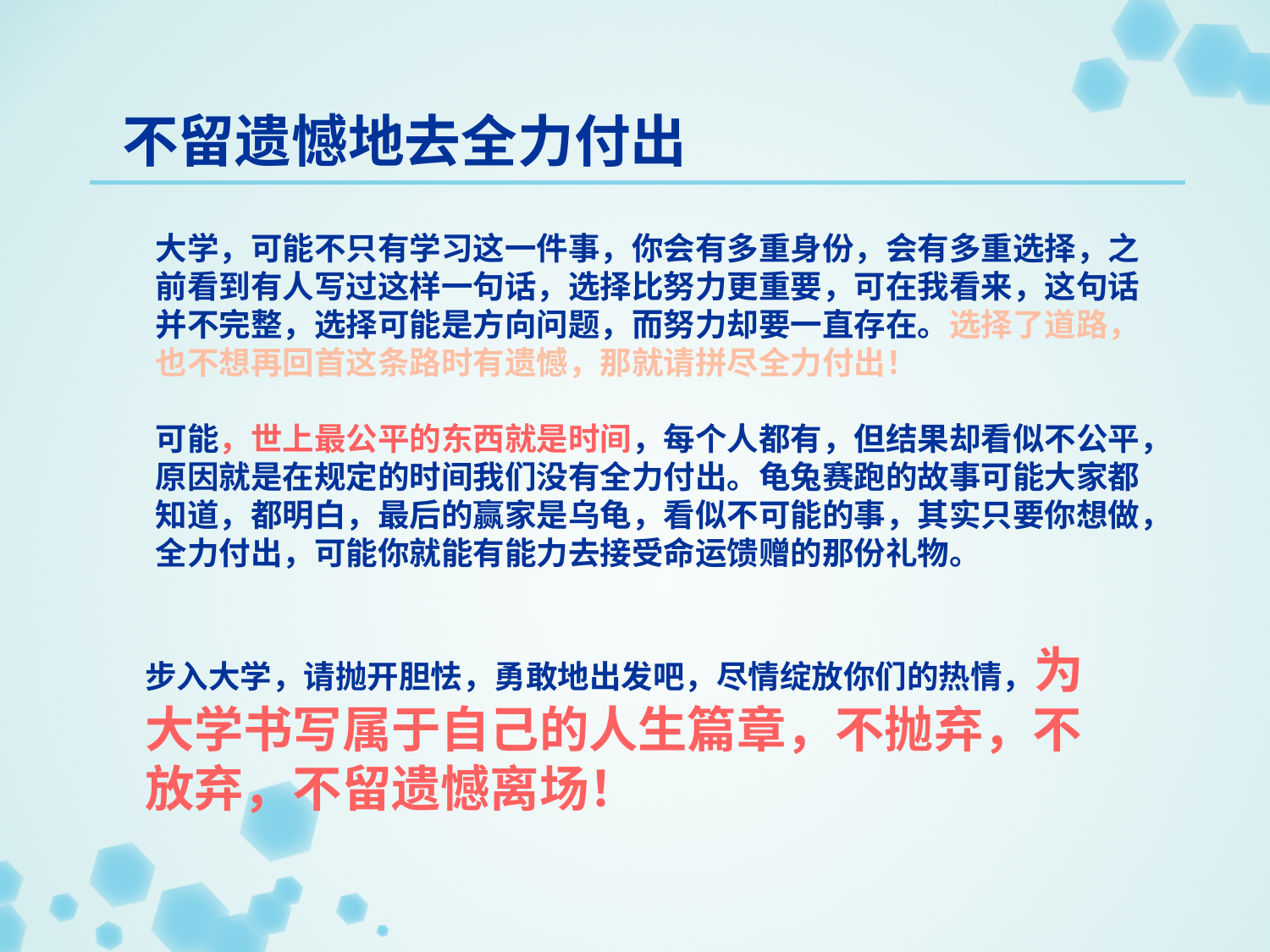

不留遗憾地去全力付出
大学，可能不只有学习这一件事，你会有多重身份，会有多重选择，之前看到有人写过这样一句话，选择比努力更重要，可在我看来，这句话并不完整，选择可能是方向问题，而努力却要一直存在。选择了道路，也不想再回首这条路时有遗憾，那就请拼尽全力付出！

可能，世上最公平的东西就是时间，每个人都有，但结果却看似不公平，原因就是在规定的时间我们没有全力付出。龟兔赛跑的故事可能大家都知道，都明白，最后的赢家是乌龟，看似不可能的事，其实只要你想做，全力付出，可能你就能有能力去接受命运馈赠的那份礼物。
步入大学，请抛开胆怯，勇敢地出发吧，尽情绽放你们的热情，为大学书写属于自己的人生篇章，不抛弃，不放弃，不留遗憾离场！